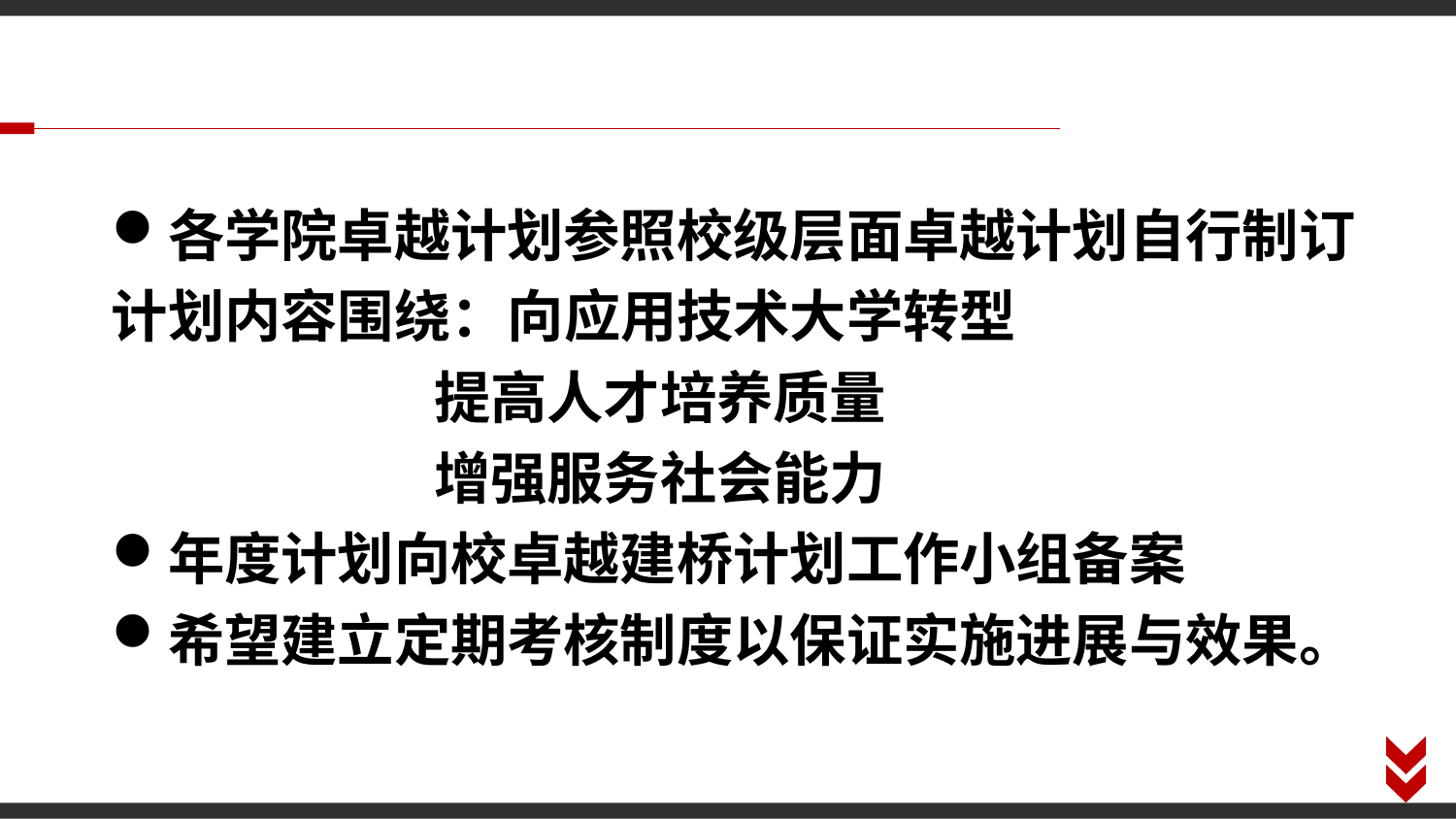

各学院卓越计划参照校级层面卓越计划自行制订
计划内容围绕：向应用技术大学转型
                        提高人才培养质量
                        增强服务社会能力
年度计划向校卓越建桥计划工作小组备案
希望建立定期考核制度以保证实施进展与效果。